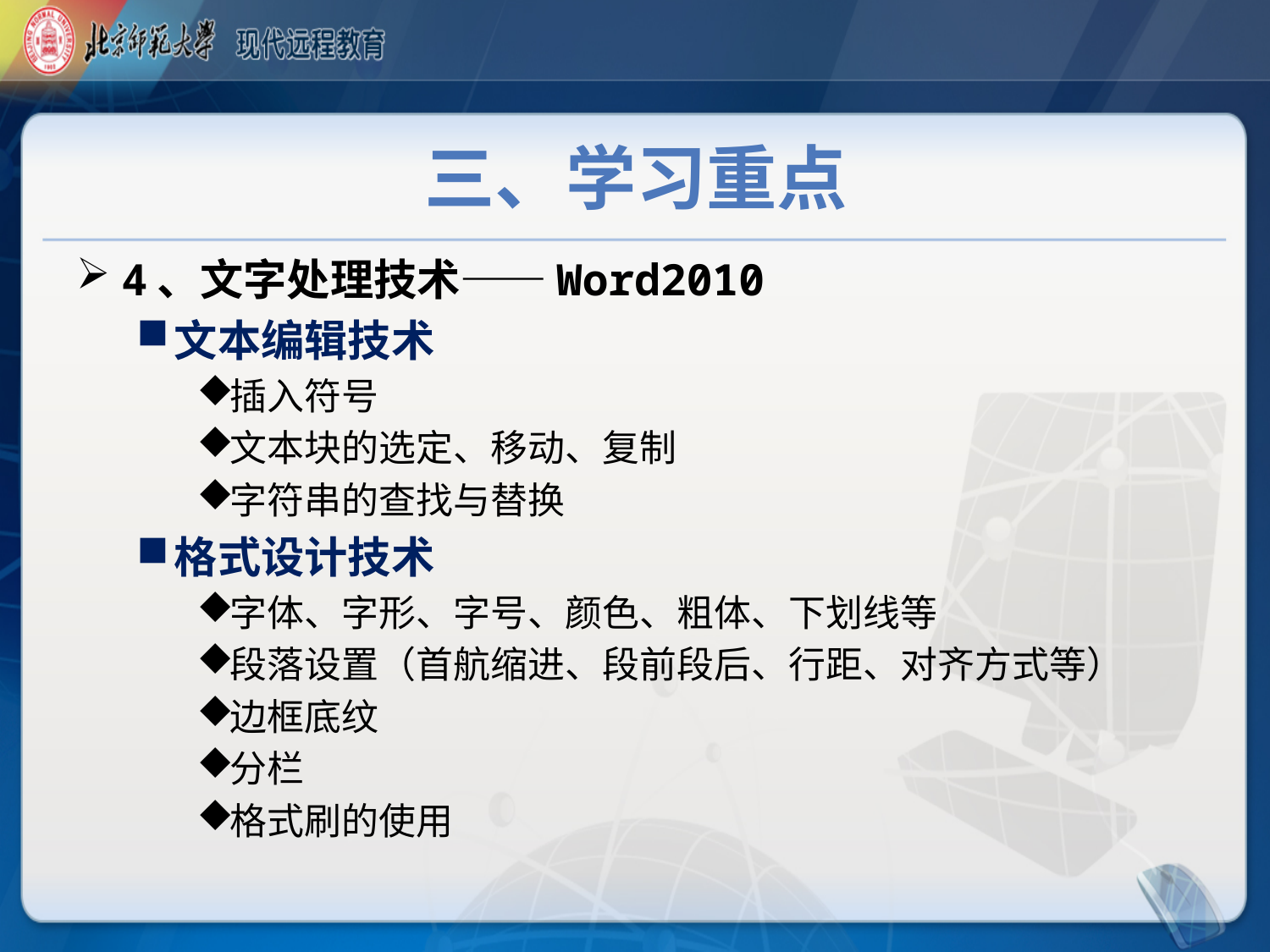

# 三、学习重点
4、文字处理技术——Word2010
文本编辑技术
插入符号
文本块的选定、移动、复制
字符串的查找与替换
格式设计技术
字体、字形、字号、颜色、粗体、下划线等
段落设置（首航缩进、段前段后、行距、对齐方式等）
边框底纹
分栏
格式刷的使用